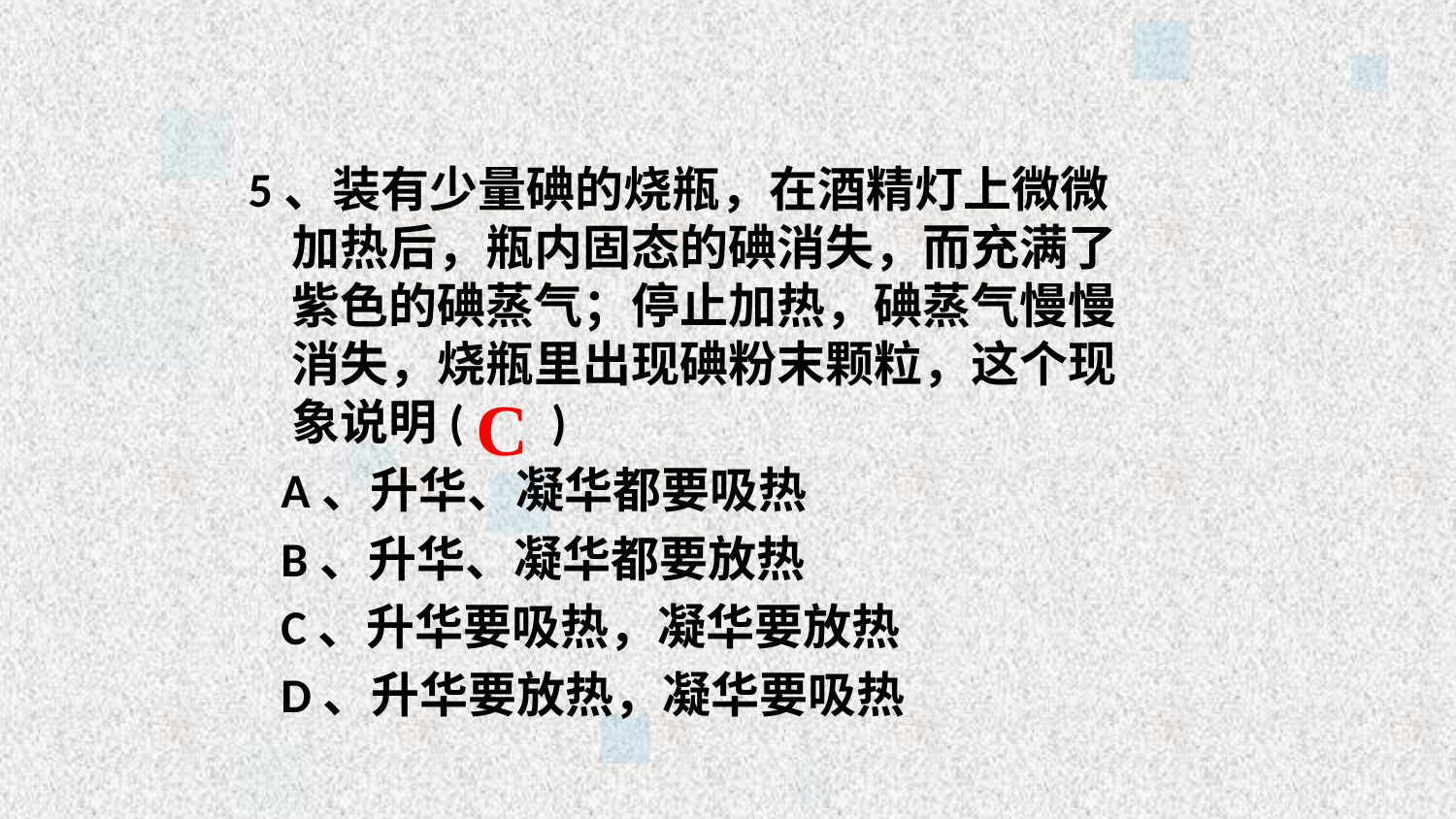

5、装有少量碘的烧瓶，在酒精灯上微微加热后，瓶内固态的碘消失，而充满了紫色的碘蒸气；停止加热，碘蒸气慢慢消失，烧瓶里出现碘粉末颗粒，这个现象说明(        )
    A、升华、凝华都要吸热
    B、升华、凝华都要放热
    C、升华要吸热，凝华要放热
    D、升华要放热，凝华要吸热

C